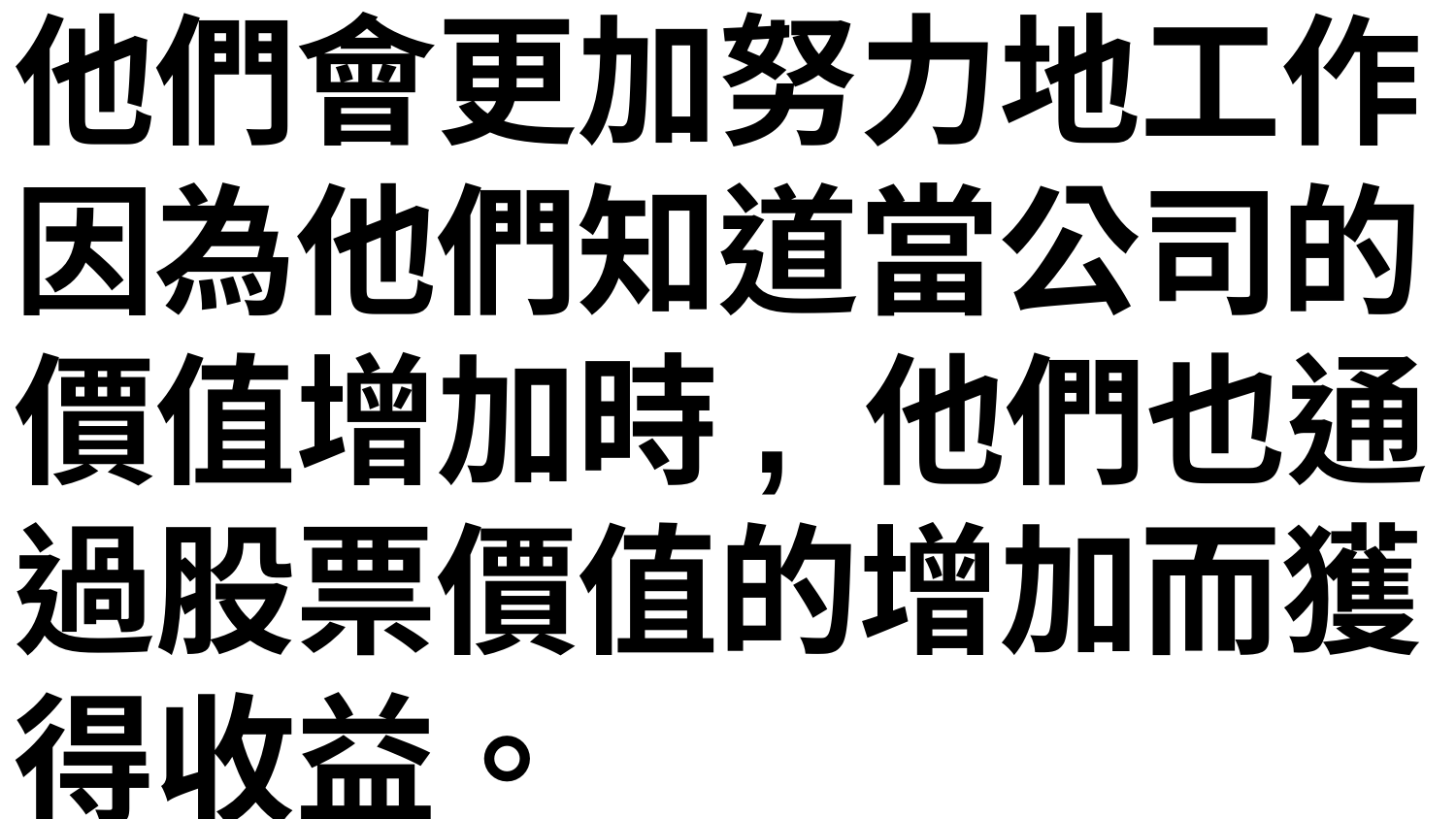

他們會更加努力地工作,因為他們知道當公司的價值增加時, 他們也通過股票價值的增加而獲得收益。